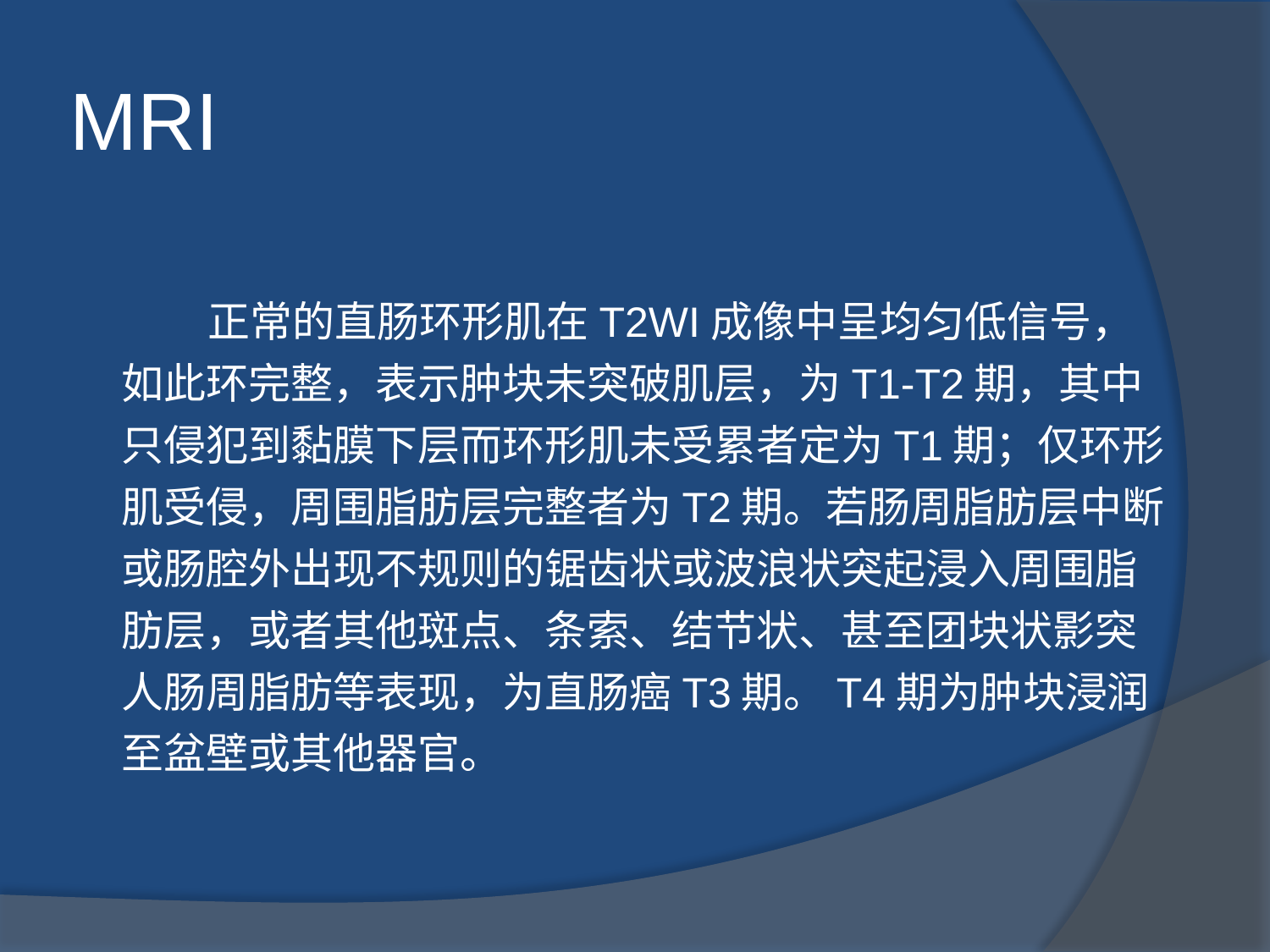

# MRI
        正常的直肠环形肌在T2WI成像中呈均匀低信号，如此环完整，表示肿块未突破肌层，为T1-T2期，其中只侵犯到黏膜下层而环形肌未受累者定为T1期；仅环形肌受侵，周围脂肪层完整者为T2期。若肠周脂肪层中断或肠腔外出现不规则的锯齿状或波浪状突起浸入周围脂肪层，或者其他斑点、条索、结节状、甚至团块状影突人肠周脂肪等表现，为直肠癌T3期。T4期为肿块浸润至盆壁或其他器官。